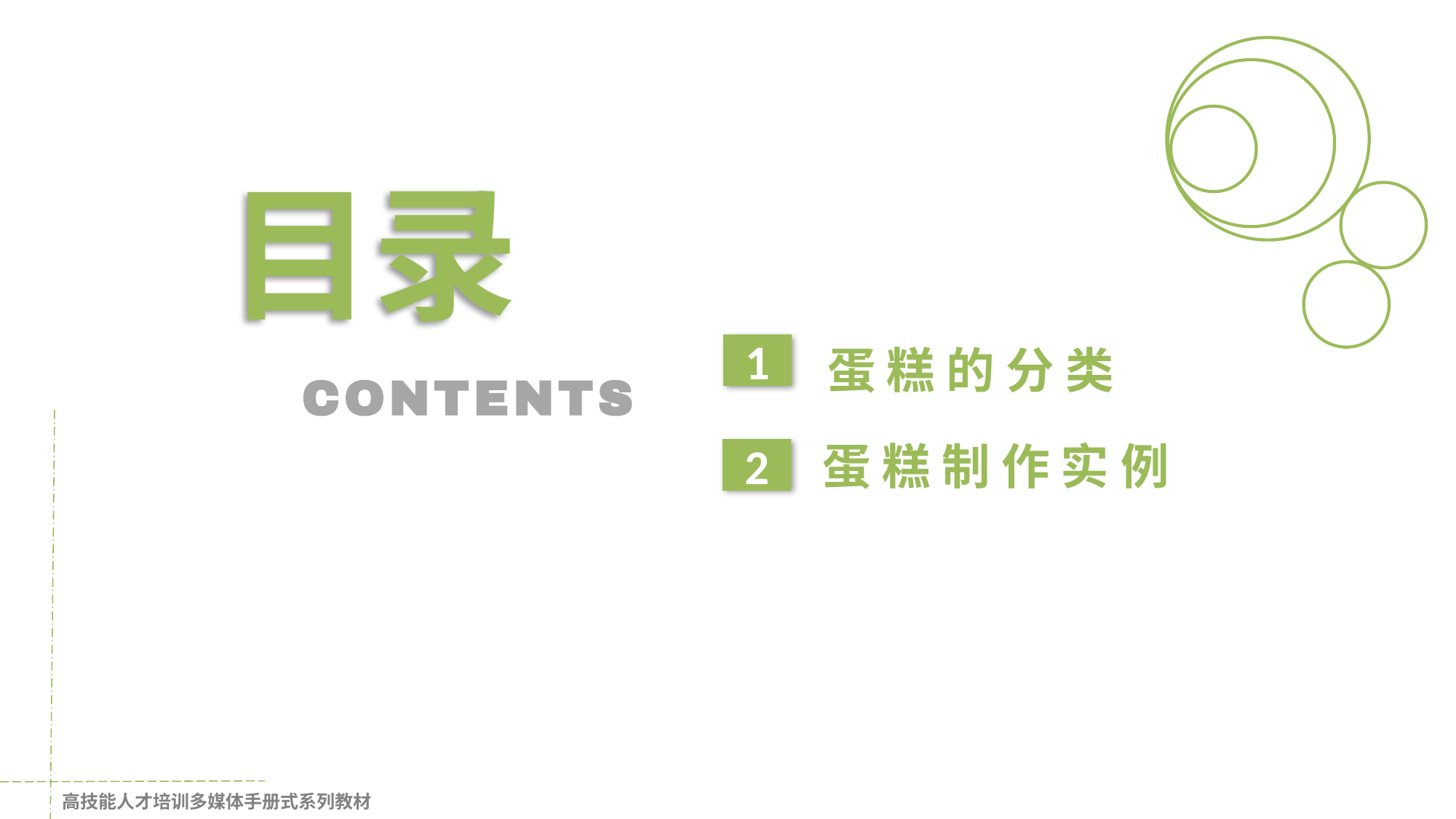

D
D
D
目录
D
D
1
 蛋 糕 的 分 类
CONTENTS
蛋 糕 制 作 实 例
2
高技能人才培训多媒体手册式系列教材